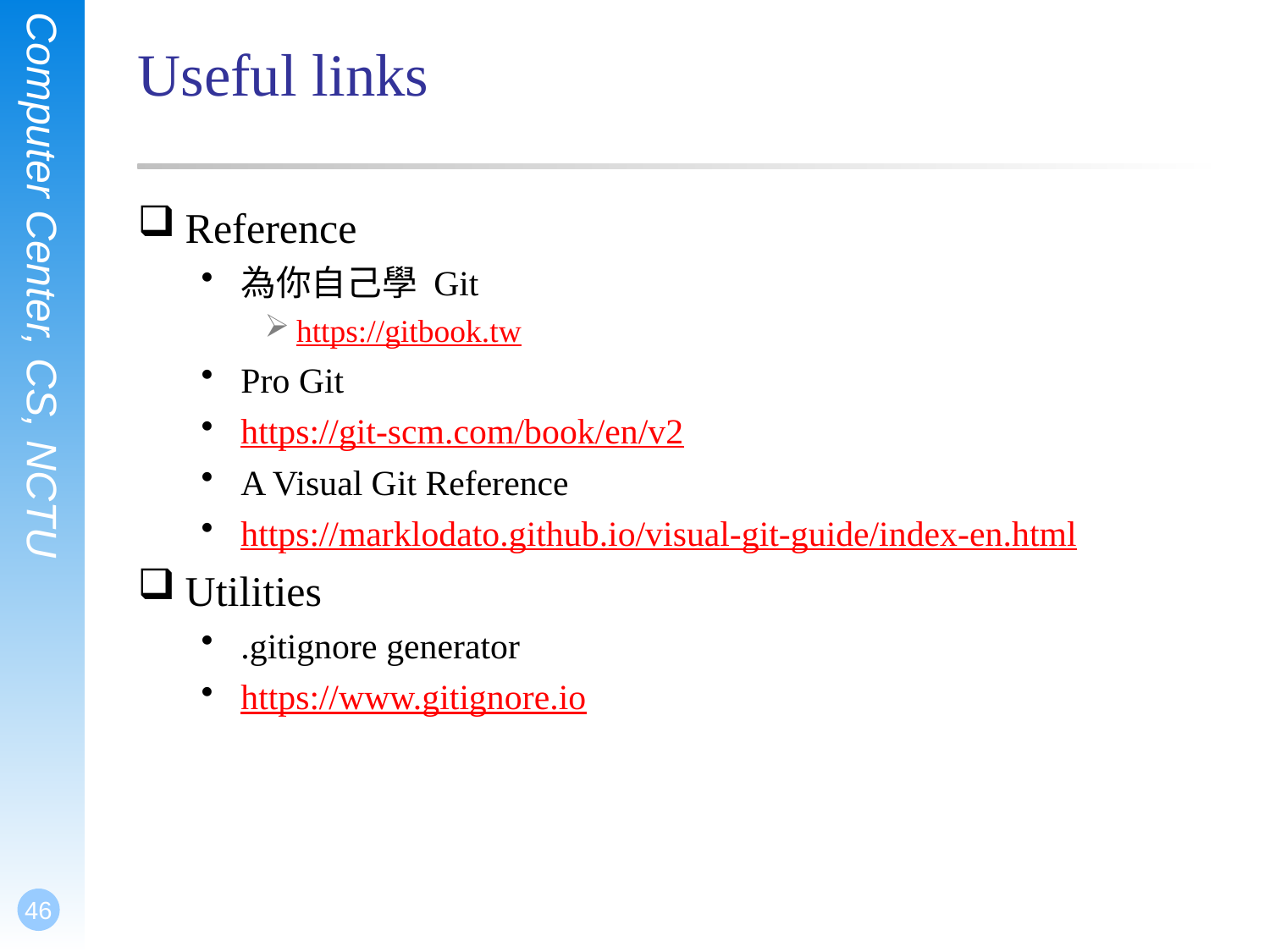

# Useful links
Reference
為你自己學 Git
https://gitbook.tw
Pro Git
https://git-scm.com/book/en/v2
A Visual Git Reference
https://marklodato.github.io/visual-git-guide/index-en.html
Utilities
.gitignore generator
https://www.gitignore.io